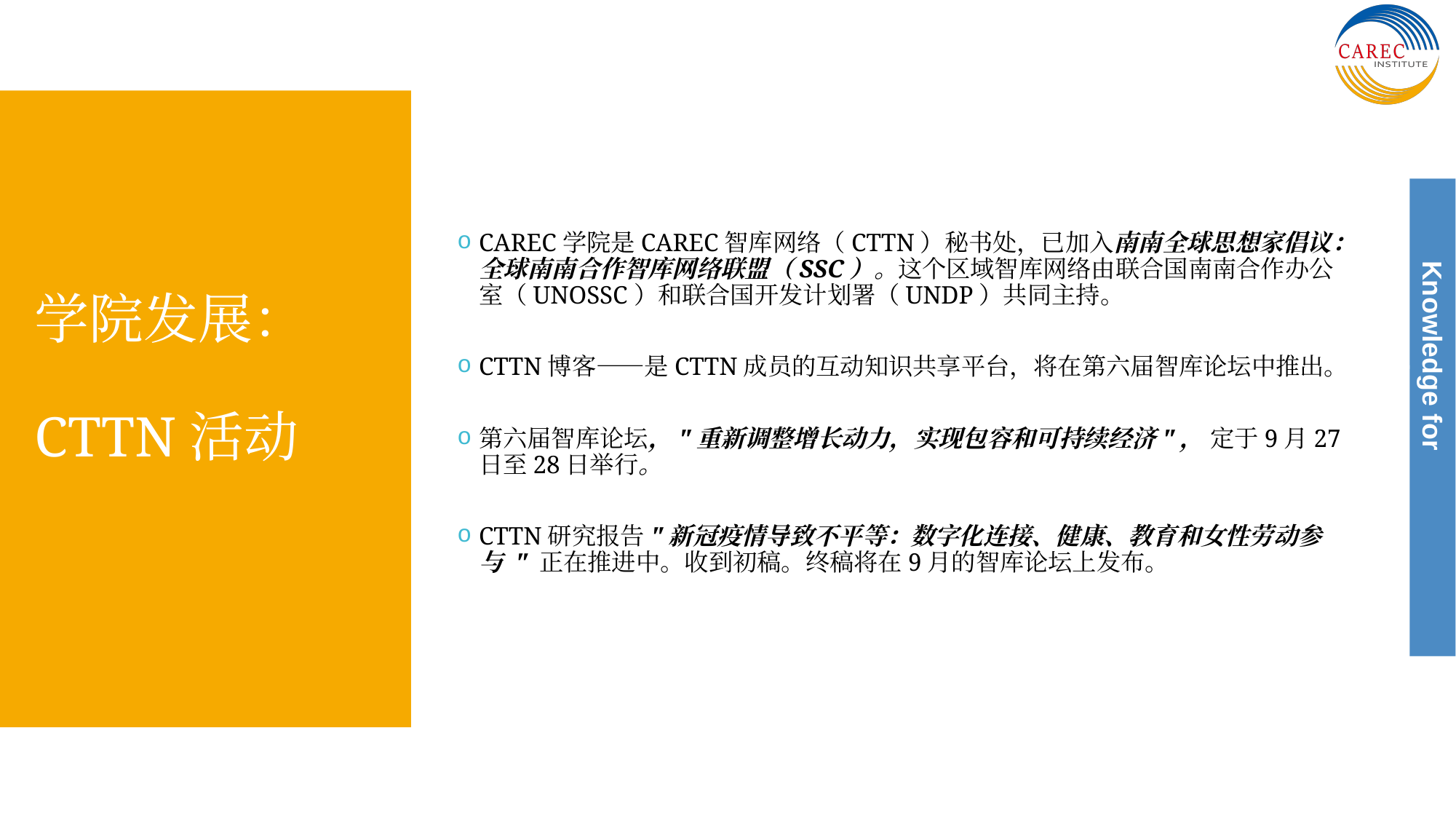

CAREC学院是CAREC智库网络（CTTN）秘书处，已加入南南全球思想家倡议：全球南南合作智库网络联盟（SSC）。这个区域智库网络由联合国南南合作办公室（UNOSSC）和联合国开发计划署（UNDP）共同主持。
CTTN博客——是CTTN成员的互动知识共享平台，将在第六届智库论坛中推出。
第六届智库论坛，"重新调整增长动力，实现包容和可持续经济"， 定于9月27日至28日举行。
CTTN研究报告"新冠疫情导致不平等：数字化连接、健康、教育和女性劳动参与 " 正在推进中。收到初稿。终稿将在9月的智库论坛上发布。

学院发展：

CTTN活动